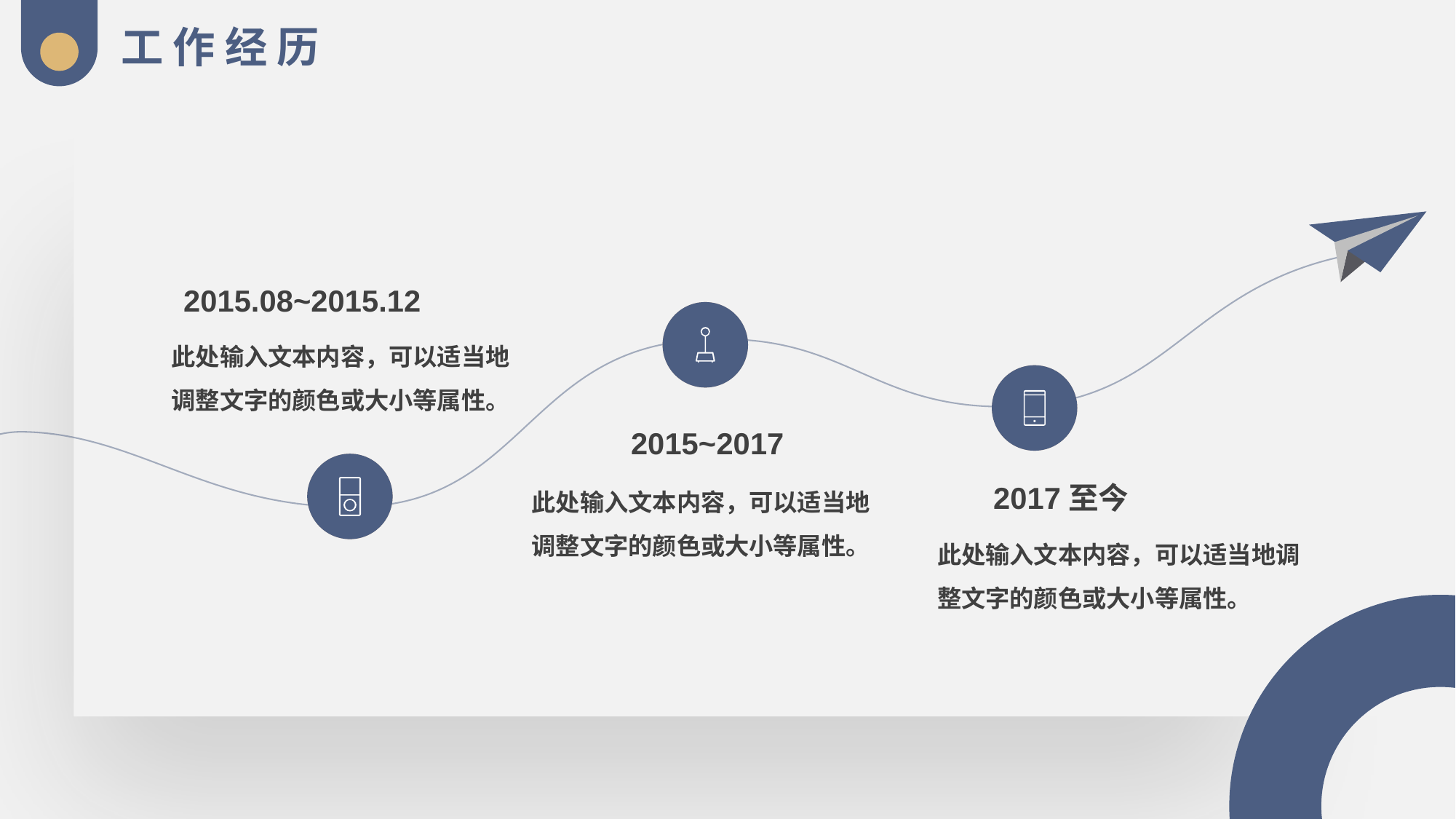

工 作 经 历

2015.08~2015.12
此处输入文本内容，可以适当地调整文字的颜色或大小等属性。

2015~2017
此处输入文本内容，可以适当地调整文字的颜色或大小等属性。

2017至今
此处输入文本内容，可以适当地调整文字的颜色或大小等属性。